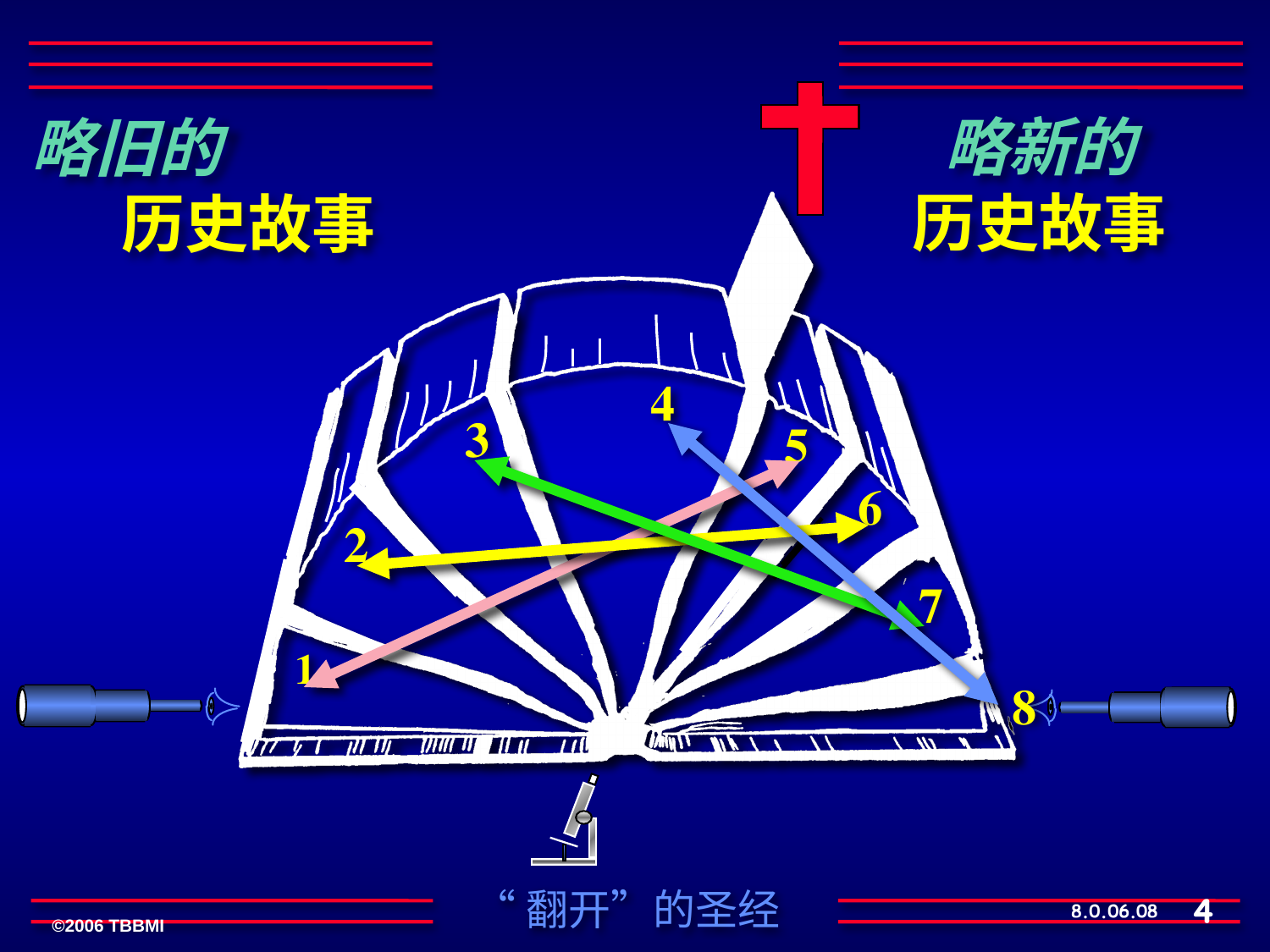

略新的
历史故事
略旧的                  历史故事
4
3
5

6
2

7
1
8
4
08